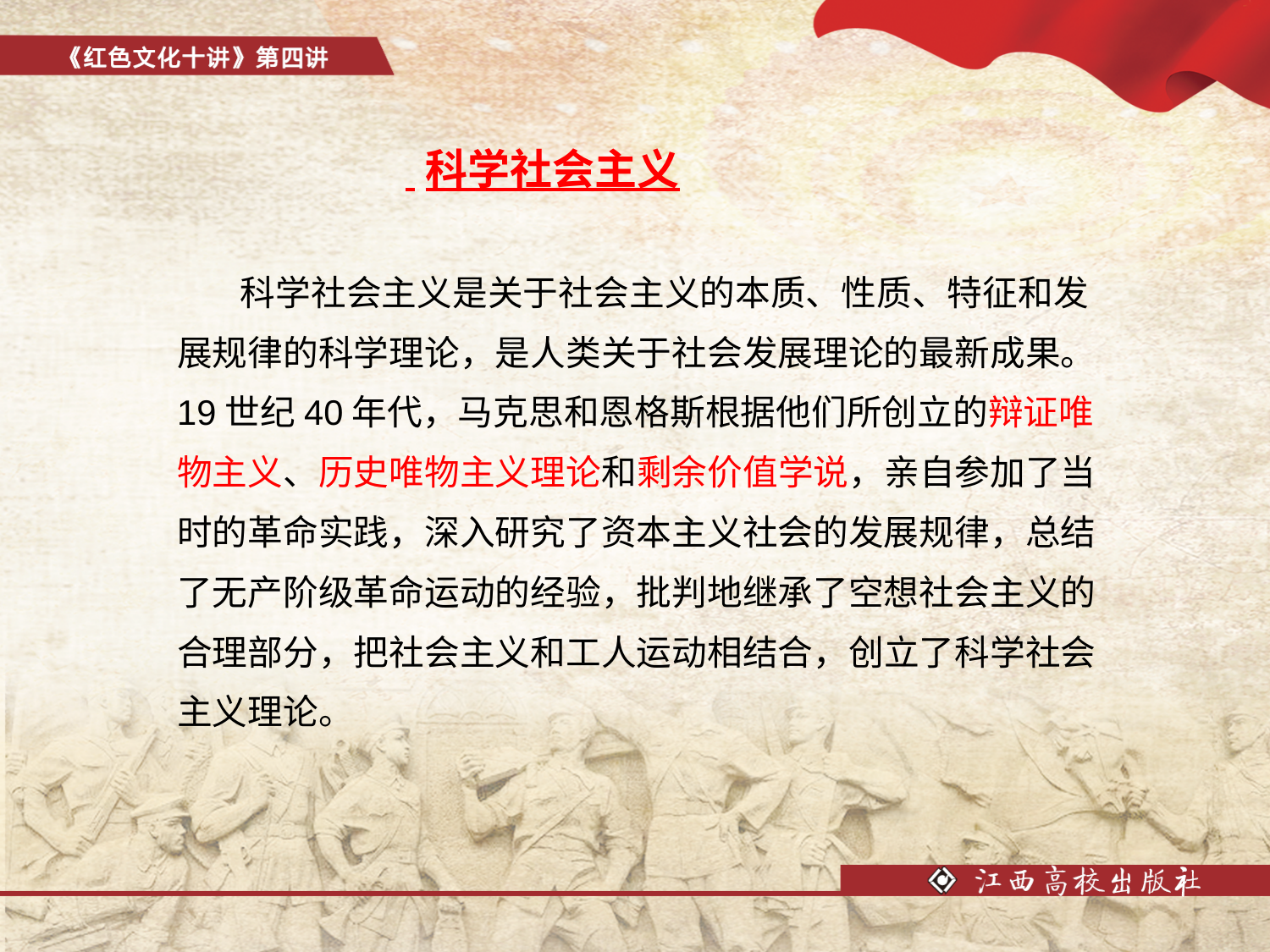

科学社会主义

       科学社会主义是关于社会主义的本质、性质、特征和发展规律的科学理论，是人类关于社会发展理论的最新成果。19世纪40年代，马克思和恩格斯根据他们所创立的辩证唯物主义、历史唯物主义理论和剩余价值学说，亲自参加了当时的革命实践，深入研究了资本主义社会的发展规律，总结了无产阶级革命运动的经验，批判地继承了空想社会主义的合理部分，把社会主义和工人运动相结合，创立了科学社会主义理论。